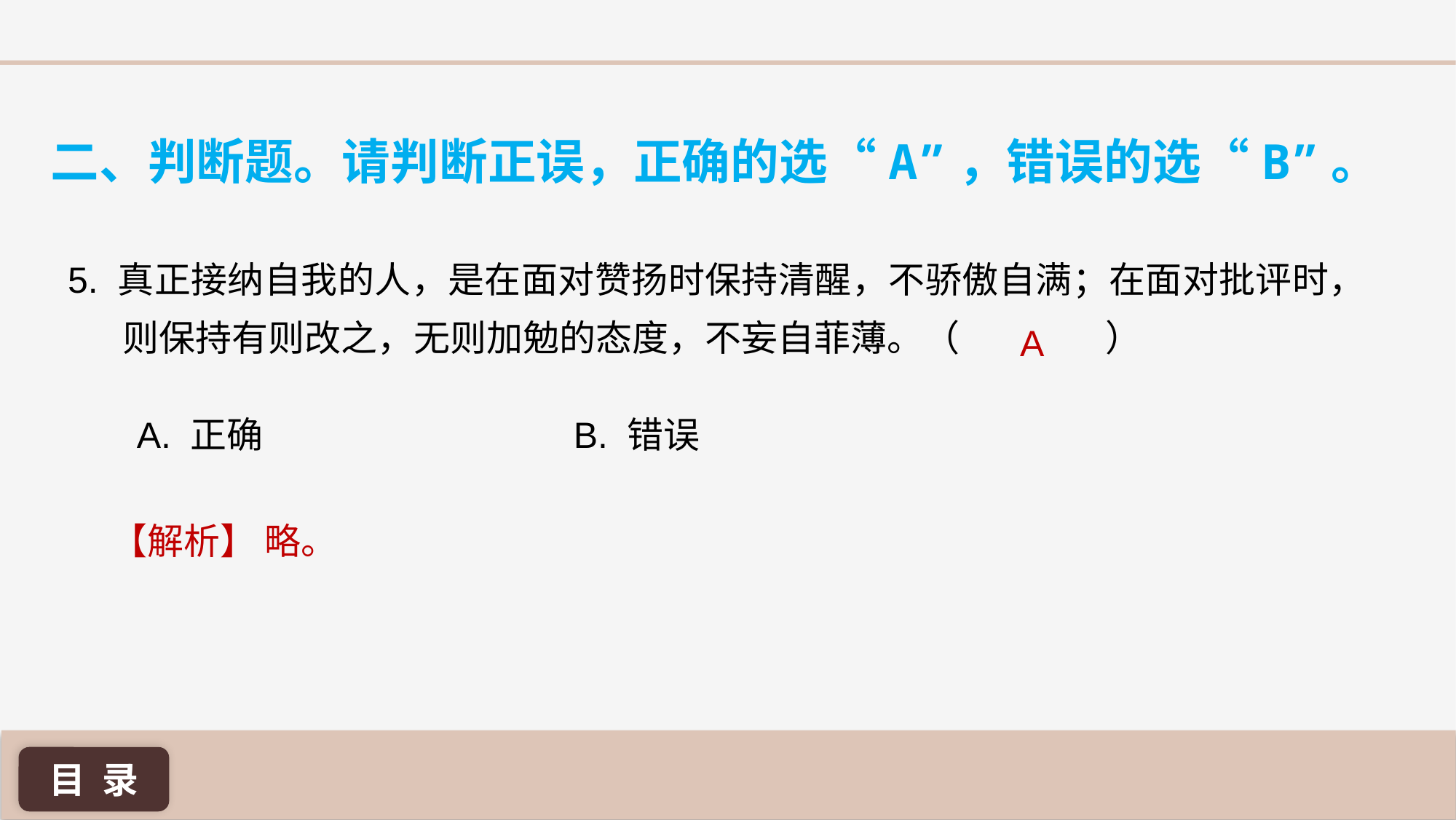

二、判断题。请判断正误，正确的选“A”，错误的选“B”。
5. 真正接纳自我的人，是在面对赞扬时保持清醒，不骄傲自满；在面对批评时，则保持有则改之，无则加勉的态度，不妄自菲薄。（	 	）
A
A. 正确 			B. 错误
【解析】 略。